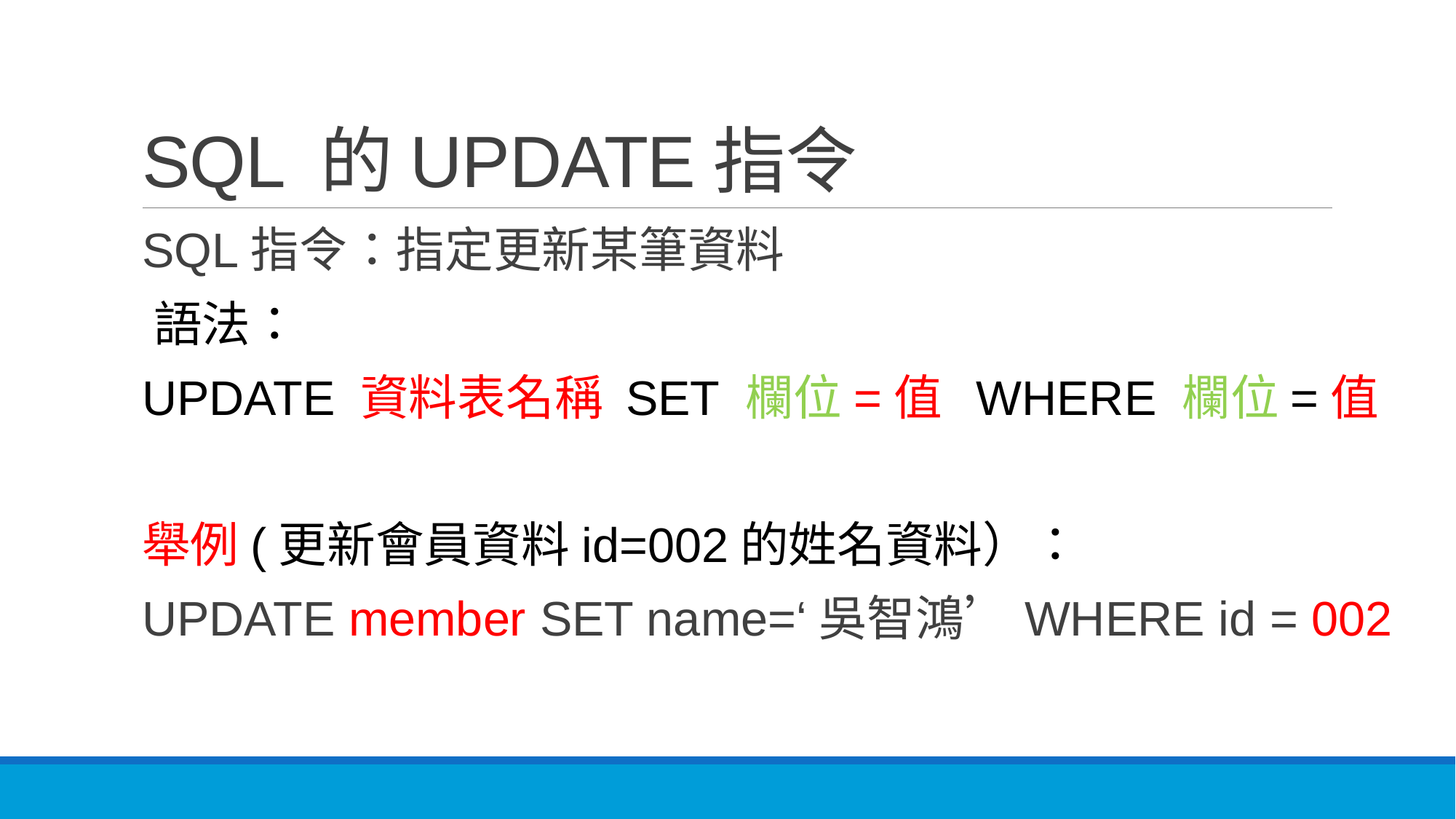

# SQL 的UPDATE指令
SQL指令：指定更新某筆資料
 語法：
UPDATE 資料表名稱 SET 欄位=值  WHERE 欄位=值

舉例(更新會員資料id=002的姓名資料）：
UPDATE member SET name=‘吳智鴻’WHERE id = 002